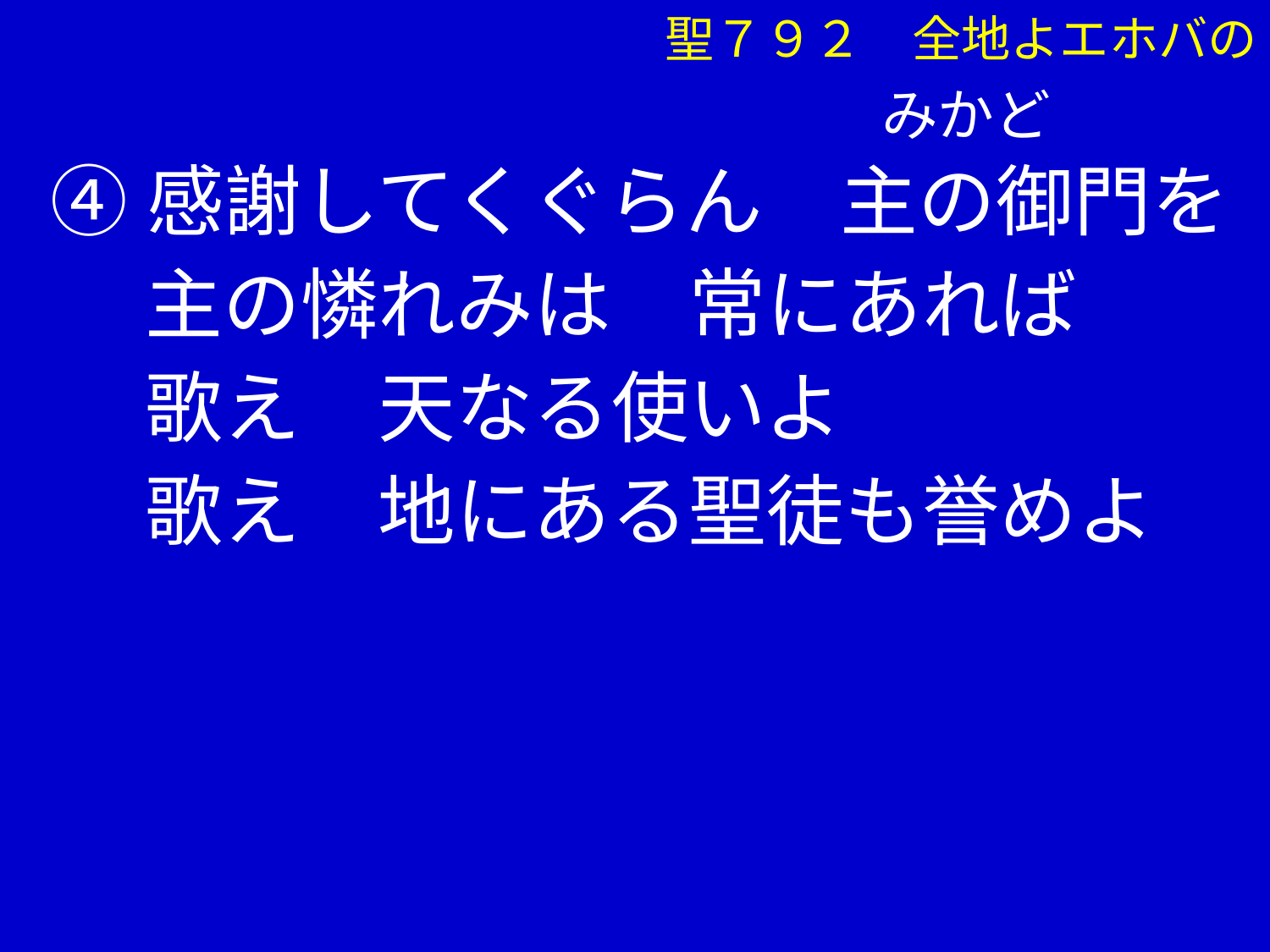

聖７９２　全地よエホバの
　　　　　　　　                              みかど
④感謝してくぐらん　主の御門を
　 主の憐れみは　常にあれば
　 歌え　天なる使いよ
　 歌え　地にある聖徒も誉めよ